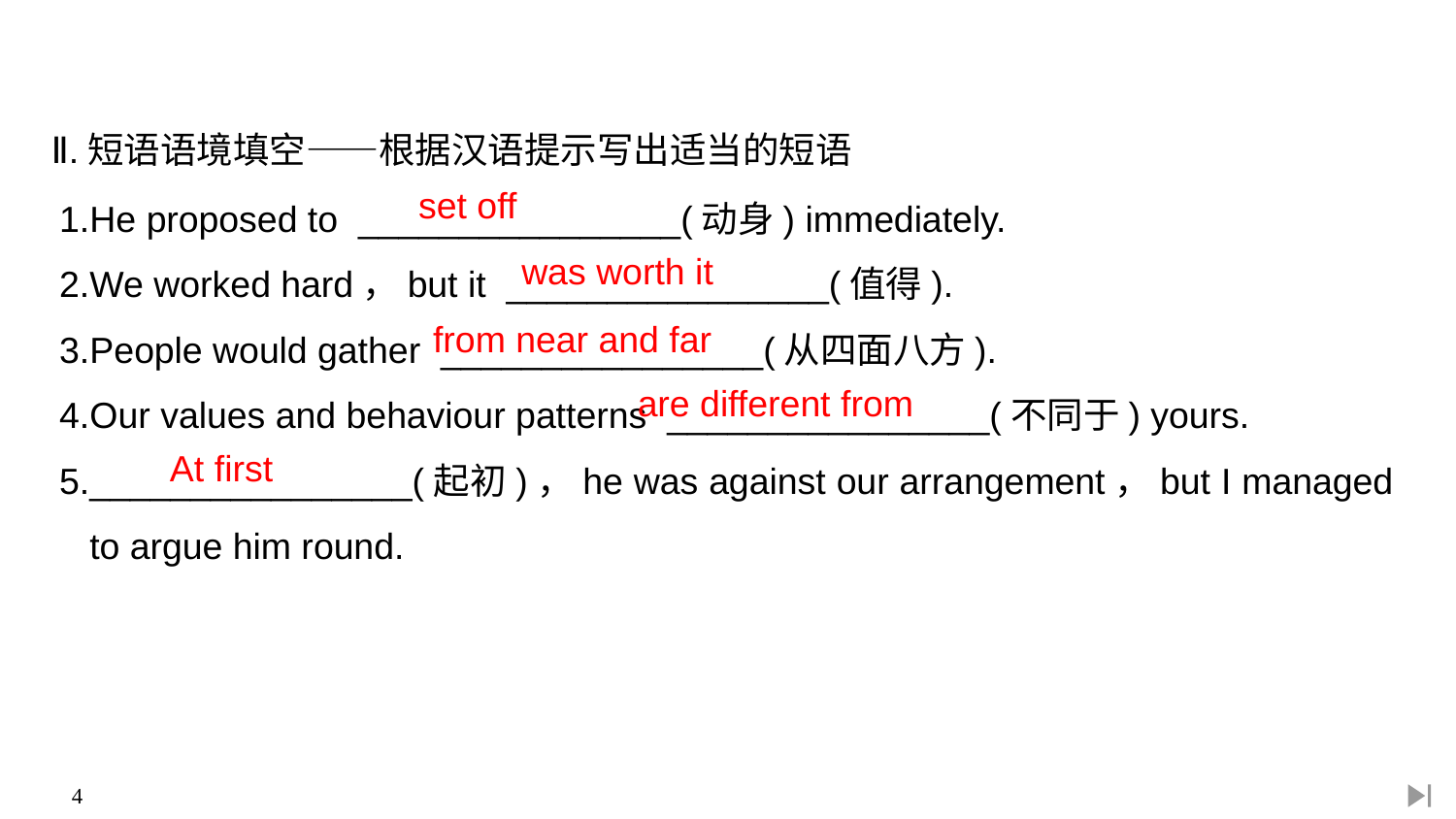

Ⅱ.短语语境填空——根据汉语提示写出适当的短语
1.He proposed to  ________________(动身) immediately.
2.We worked hard，but it  ________________(值得).
3.People would gather  ________________(从四面八方).
4.Our values and behaviour patterns  ________________(不同于) yours.
5.________________(起初)，he was against our arrangement，but I managed to argue him round.
set off
was worth it
from near and far
are different from
At first